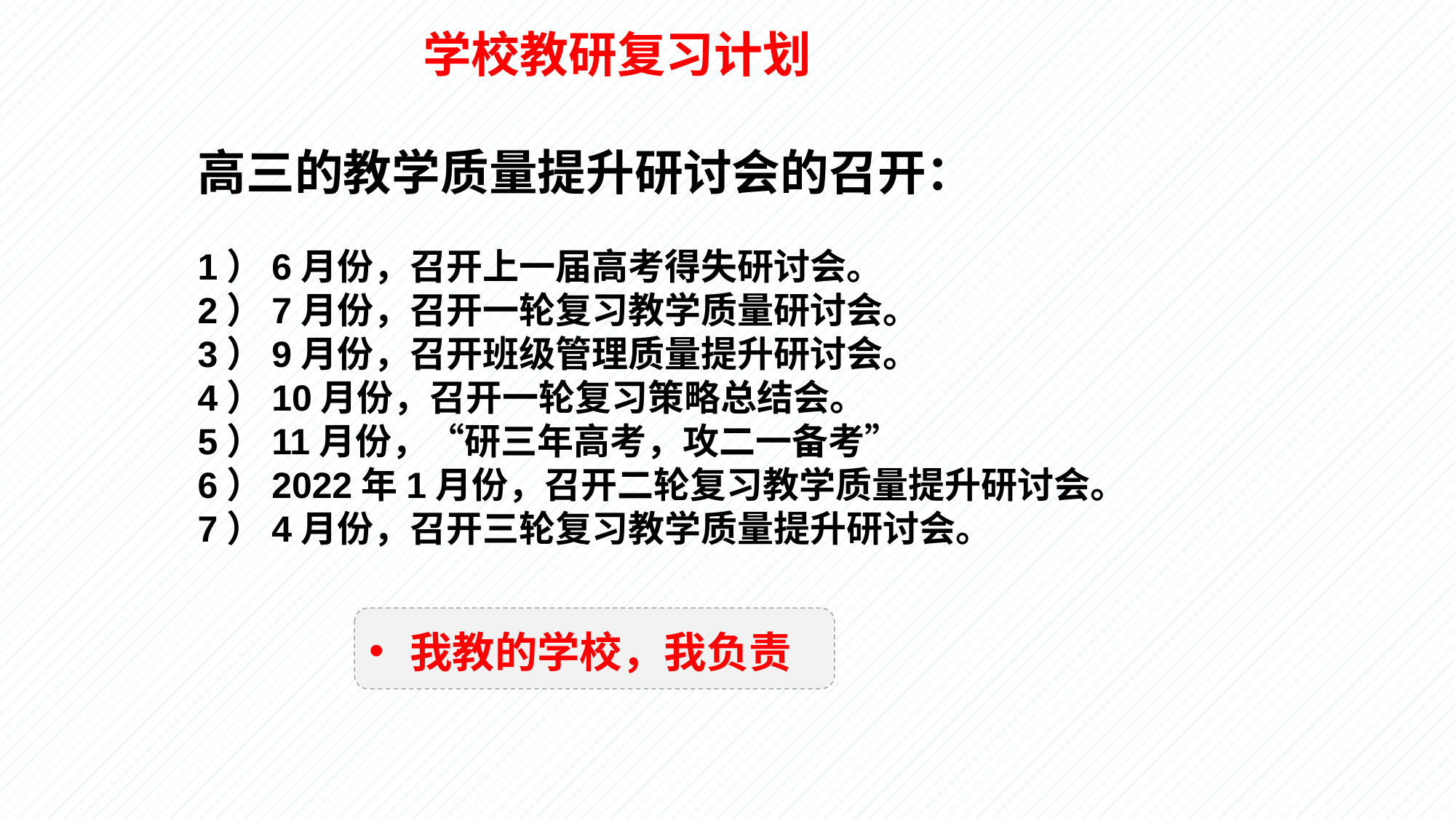

学校教研复习计划
高三的教学质量提升研讨会的召开：

1）6月份，召开上一届高考得失研讨会。
2）7月份，召开一轮复习教学质量研讨会。
3）9月份，召开班级管理质量提升研讨会。
4）10月份，召开一轮复习策略总结会。
5）11月份，“研三年高考，攻二一备考”
6）2022年1月份，召开二轮复习教学质量提升研讨会。
7）4月份，召开三轮复习教学质量提升研讨会。

我教的学校，我负责